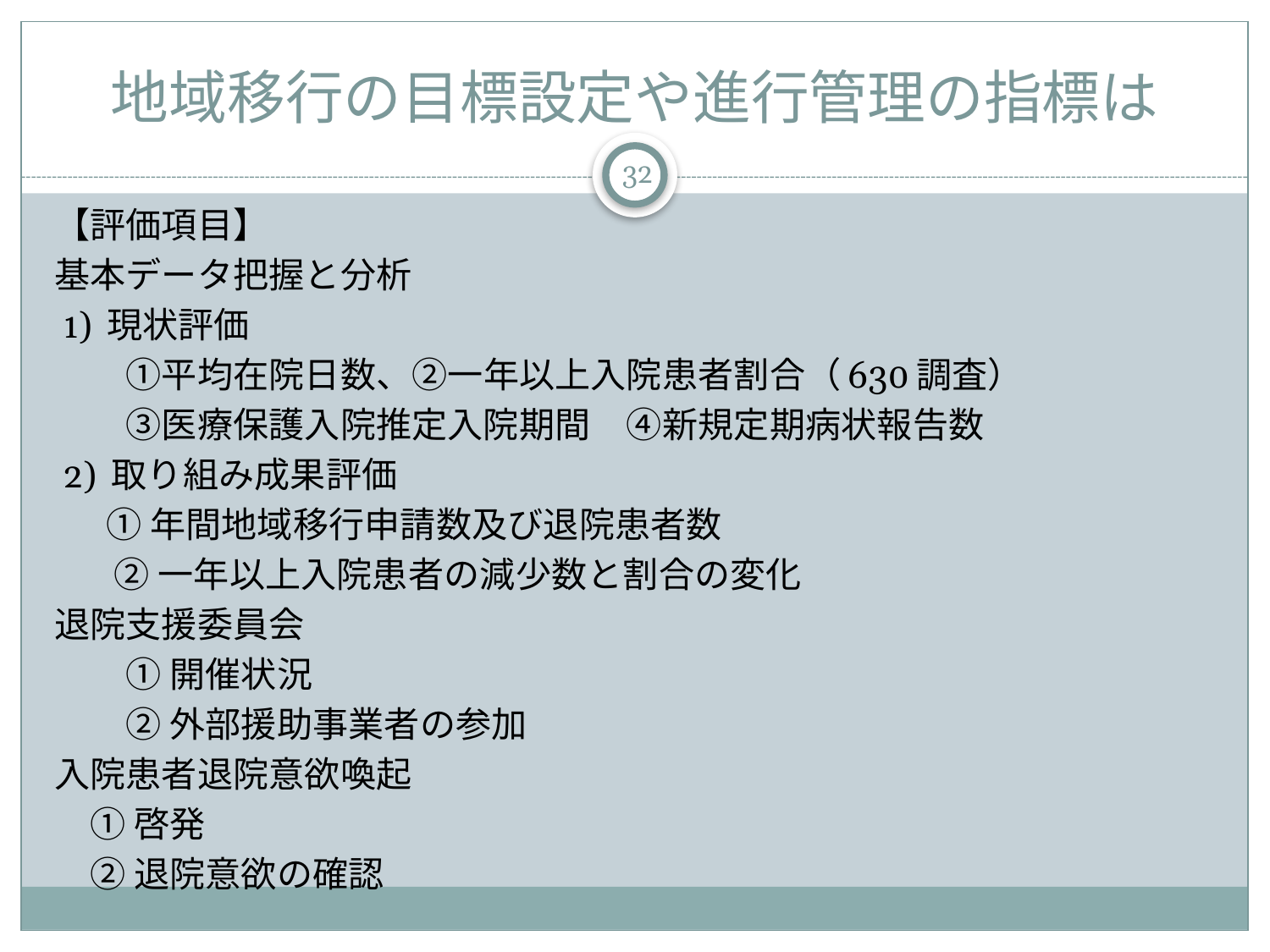

# 地域移行の目標設定や進行管理の指標は
32
【評価項目】
基本データ把握と分析
 1) 現状評価
　　①平均在院日数、②一年以上入院患者割合（630調査）
　　③医療保護入院推定入院期間　④新規定期病状報告数
 2) 取り組み成果評価
　  ① 年間地域移行申請数及び退院患者数
　   ② 一年以上入院患者の減少数と割合の変化
退院支援委員会
　　① 開催状況
　　② 外部援助事業者の参加
入院患者退院意欲喚起
　① 啓発
　② 退院意欲の確認